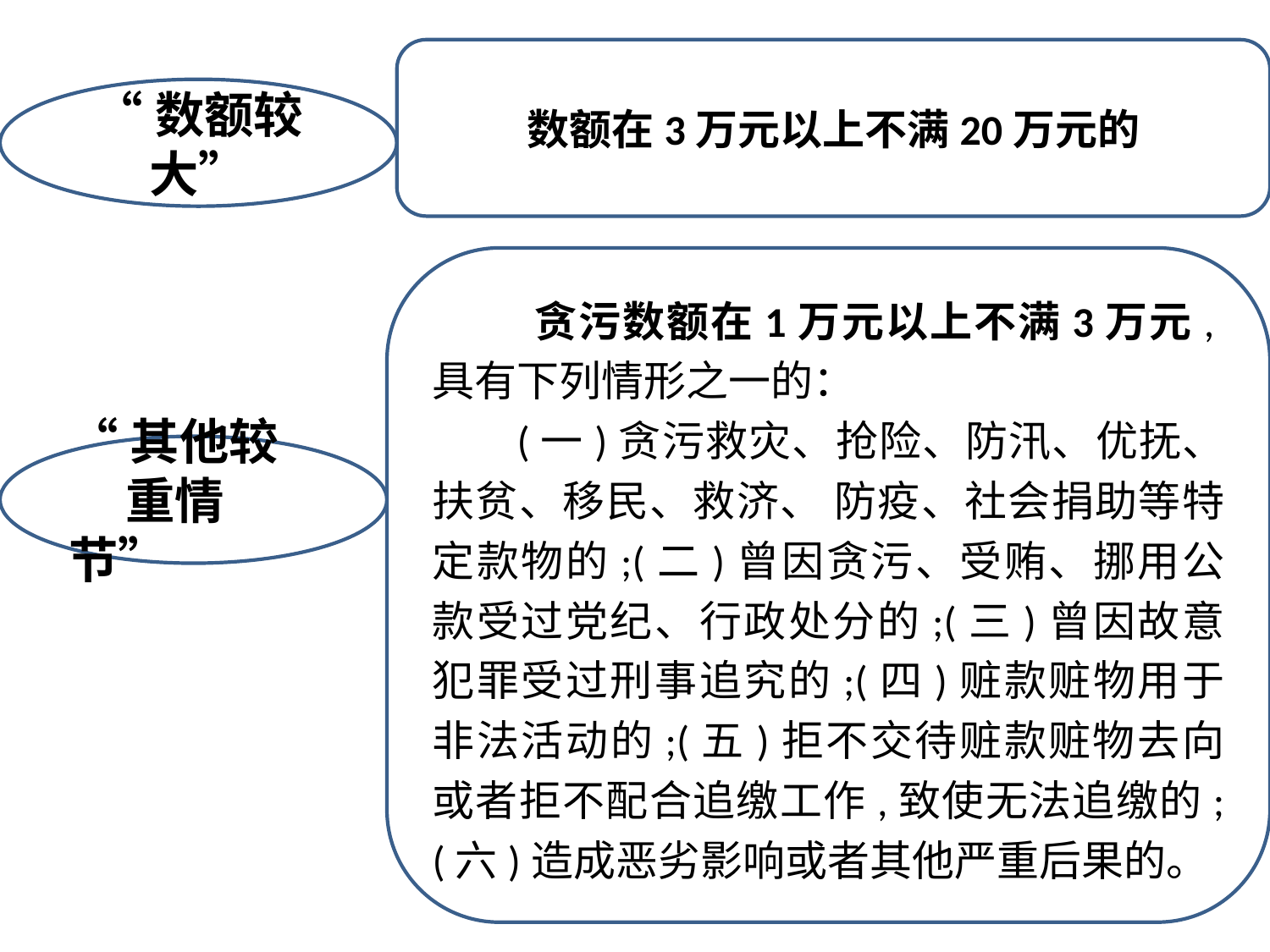

数额在3万元以上不满20万元的
“数额较大”
        贪污数额在1万元以上不满3万元,具有下列情形之一的：
        (一)贪污救灾、抢险、防汛、优抚、扶贫、移民、救济、 防疫、社会捐助等特定款物的;(二)曾因贪污、受贿、挪用公款受过党纪、行政处分的;(三)曾因故意犯罪受过刑事追究的;(四)赃款赃物用于非法活动的;(五)拒不交待赃款赃物去向或者拒不配合追缴工作,致使无法追缴的;(六)造成恶劣影响或者其他严重后果的。
“其他较
    重情节”